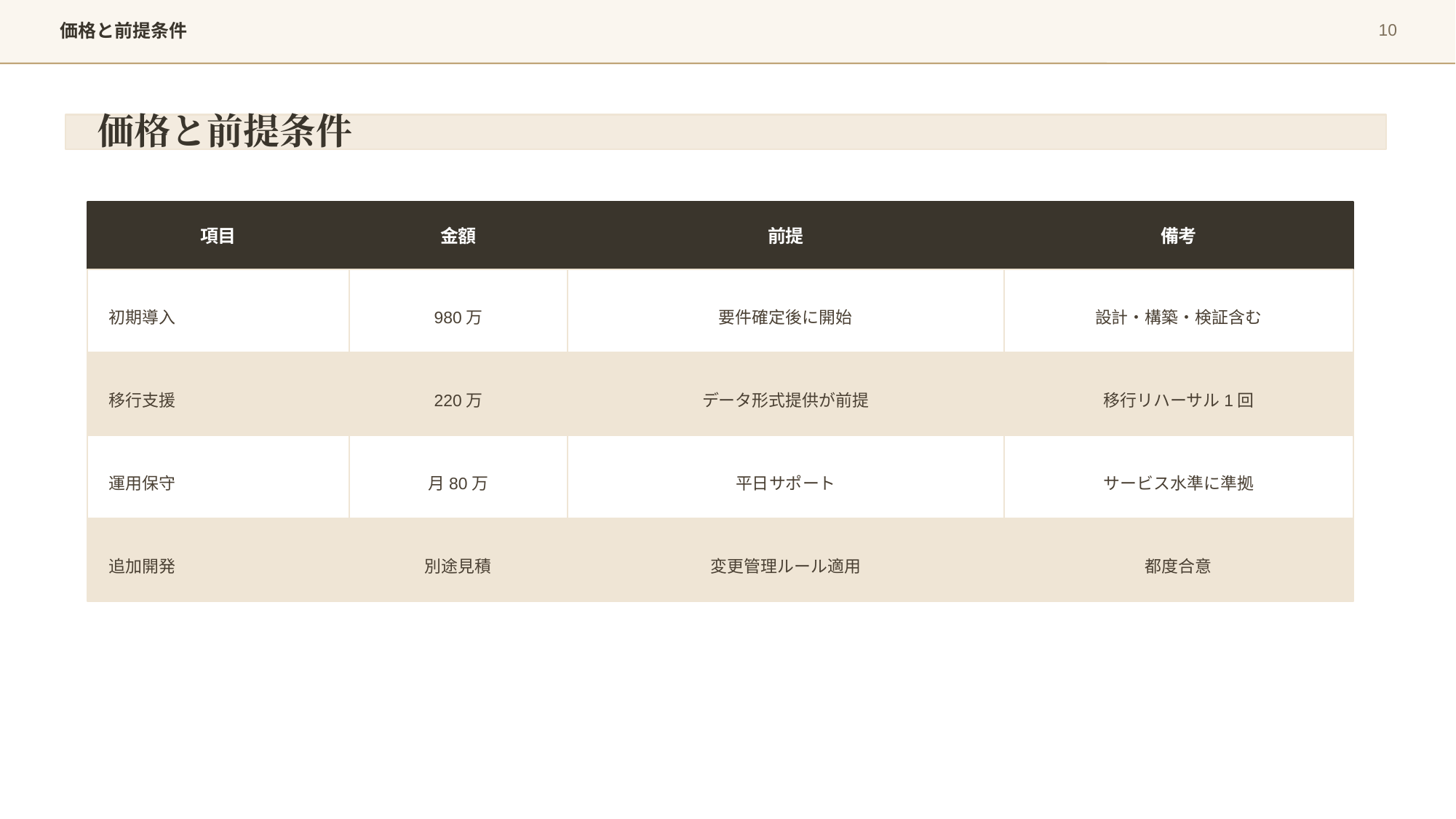

10
価格と前提条件

価格と前提条件

項目
金額
前提
備考

初期導入
980万
要件確定後に開始
設計・構築・検証含む

移行支援
220万
データ形式提供が前提
移行リハーサル1回

運用保守
月80万
平日サポート
サービス水準に準拠

追加開発
別途見積
変更管理ルール適用
都度合意